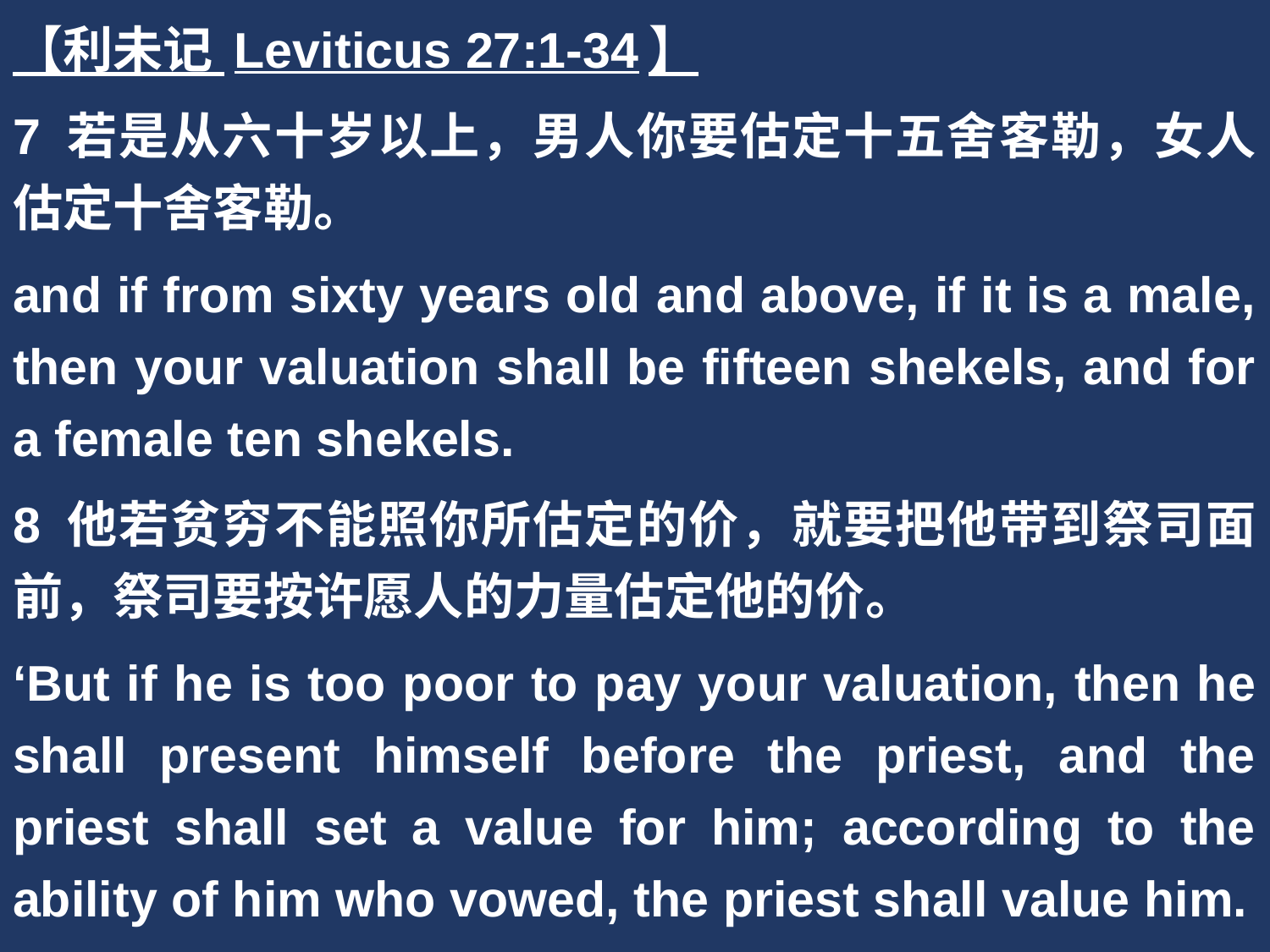

【利未记 Leviticus 27:1-34】
7 若是从六十岁以上，男人你要估定十五舍客勒，女人估定十舍客勒。
and if from sixty years old and above, if it is a male, then your valuation shall be fifteen shekels, and for a female ten shekels.
8 他若贫穷不能照你所估定的价，就要把他带到祭司面前，祭司要按许愿人的力量估定他的价。
‘But if he is too poor to pay your valuation, then he shall present himself before the priest, and the priest shall set a value for him; according to the ability of him who vowed, the priest shall value him.